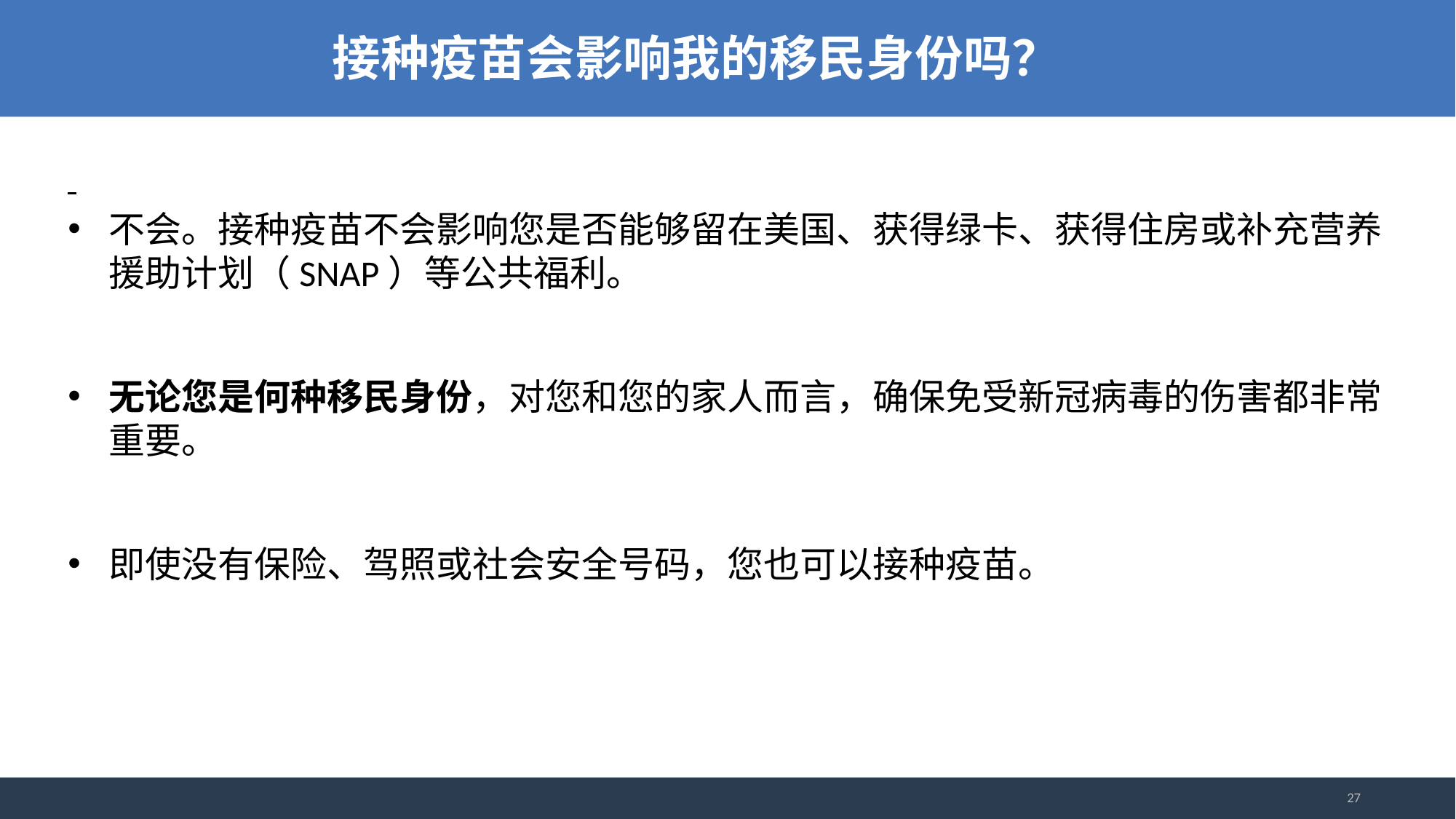

接种疫苗会影响我的移民身份吗？

不会。接种疫苗不会影响您是否能够留在美国、获得绿卡、获得住房或补充营养援助计划（SNAP）等公共福利。

无论您是何种移民身份，对您和您的家人而言，确保免受新冠病毒的伤害都非常重要。

即使没有保险、驾照或社会安全号码，您也可以接种疫苗。
27